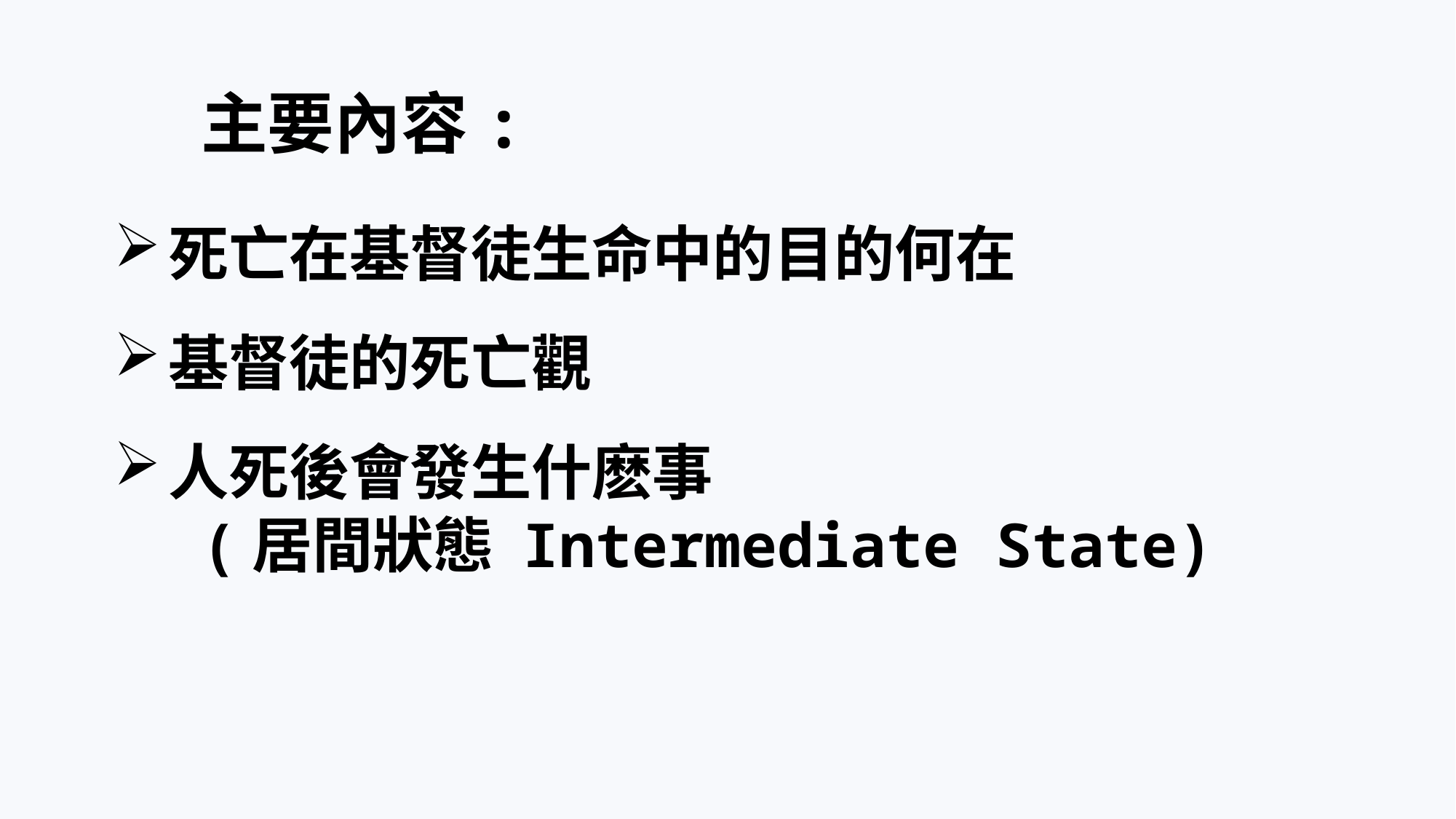

主要內容:
死亡在基督徒生命中的目的何在
基督徒的死亡觀
人死後會發生什麽事
(居間狀態 Intermediate State)